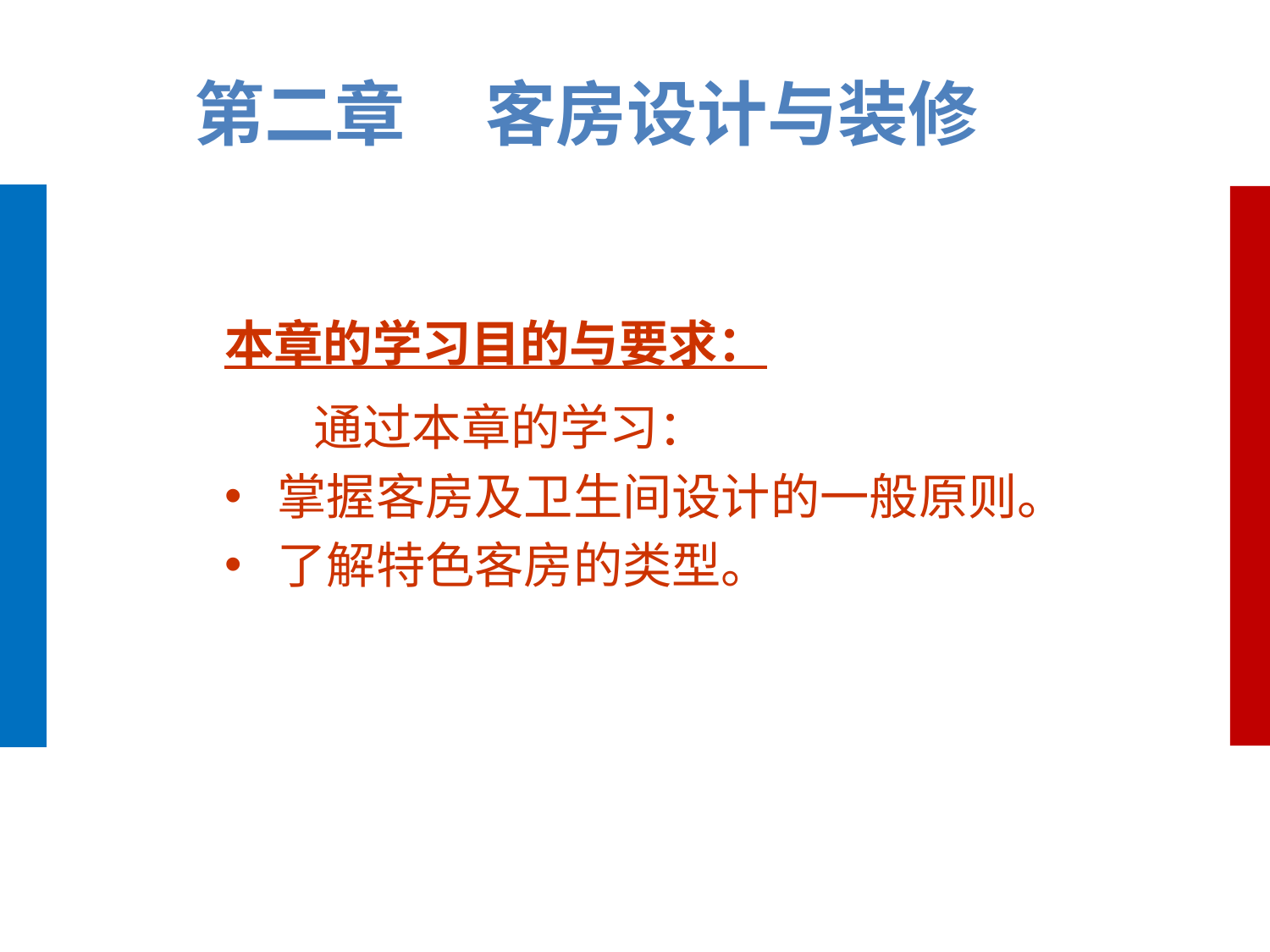

第二章     客房设计与装修

本章的学习目的与要求：
       通过本章的学习：
 掌握客房及卫生间设计的一般原则。
 了解特色客房的类型。